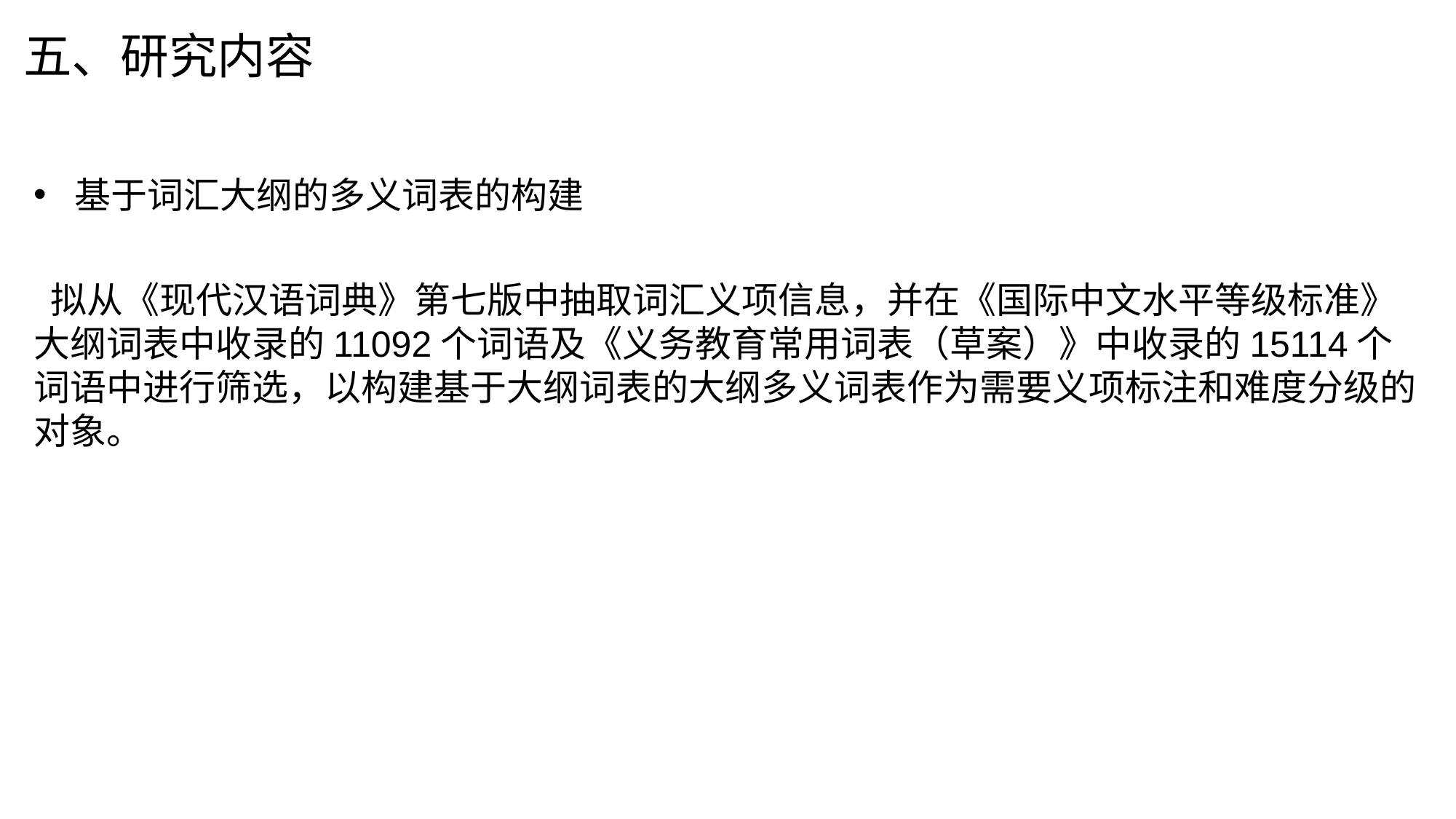

五、研究内容
基于词汇大纲的多义词表的构建
 拟从《现代汉语词典》第七版中抽取词汇义项信息，并在《国际中文水平等级标准》大纲词表中收录的11092个词语及《义务教育常用词表（草案）》中收录的15114个词语中进行筛选，以构建基于大纲词表的大纲多义词表作为需要义项标注和难度分级的对象。